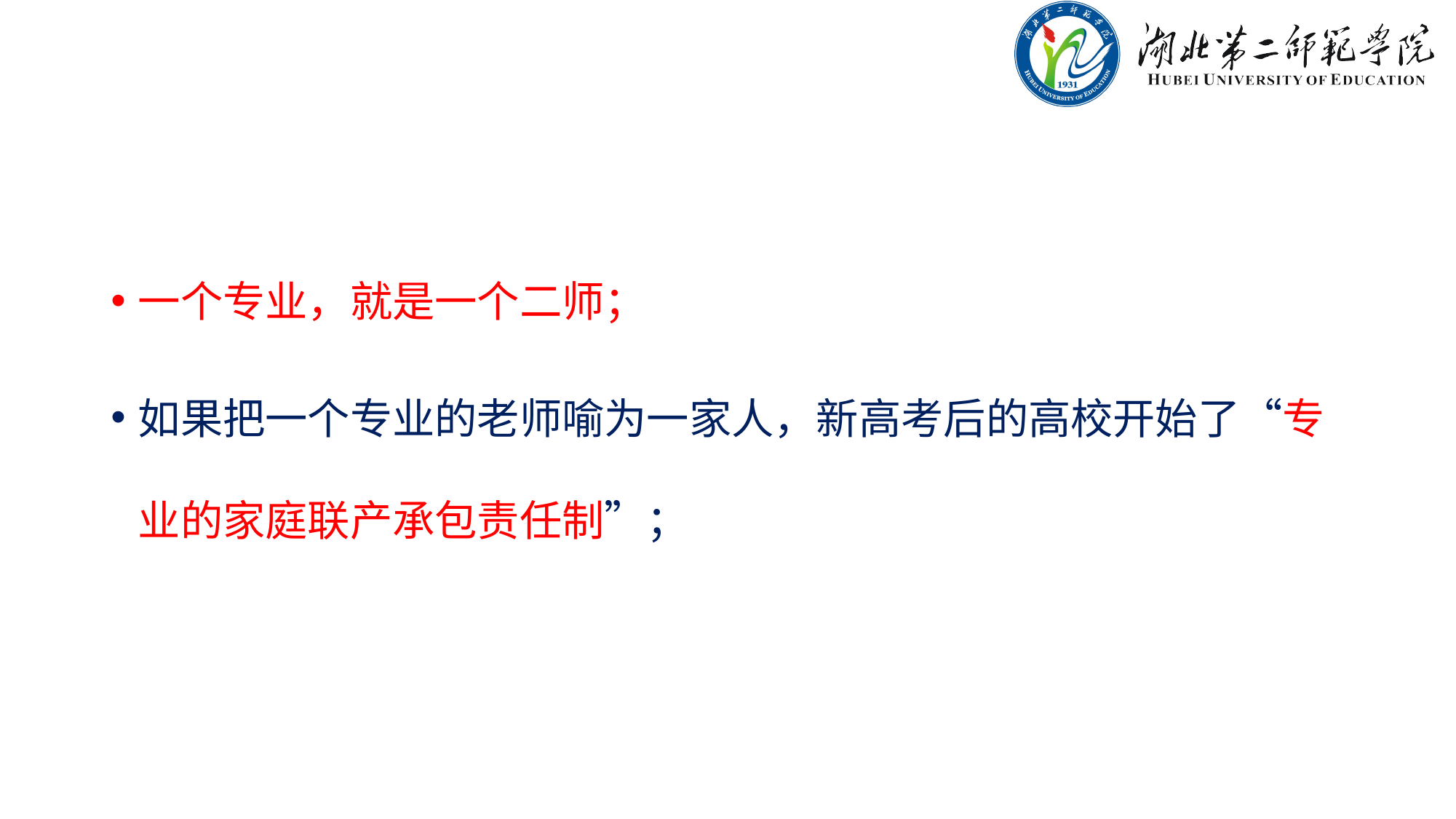

#
一个专业，就是一个二师；
如果把一个专业的老师喻为一家人，新高考后的高校开始了“专业的家庭联产承包责任制”；